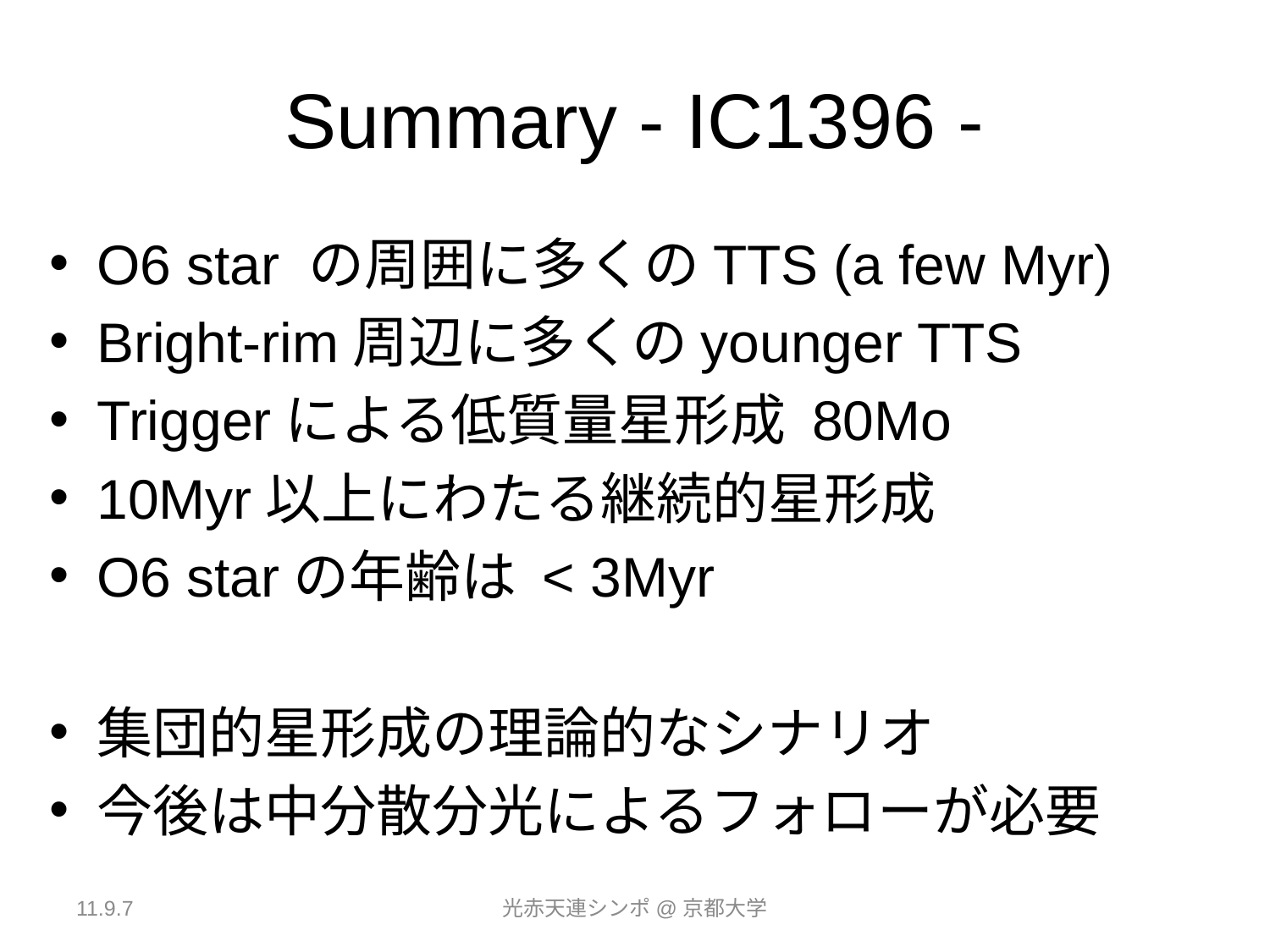

# Summary - IC1396 -
O6 star の周囲に多くのTTS (a few Myr)
Bright-rim周辺に多くのyounger TTS
Triggerによる低質量星形成 80Mo
10Myr以上にわたる継続的星形成
O6 starの年齢は < 3Myr

集団的星形成の理論的なシナリオ
今後は中分散分光によるフォローが必要
11.9.7
光赤天連シンポ@京都大学